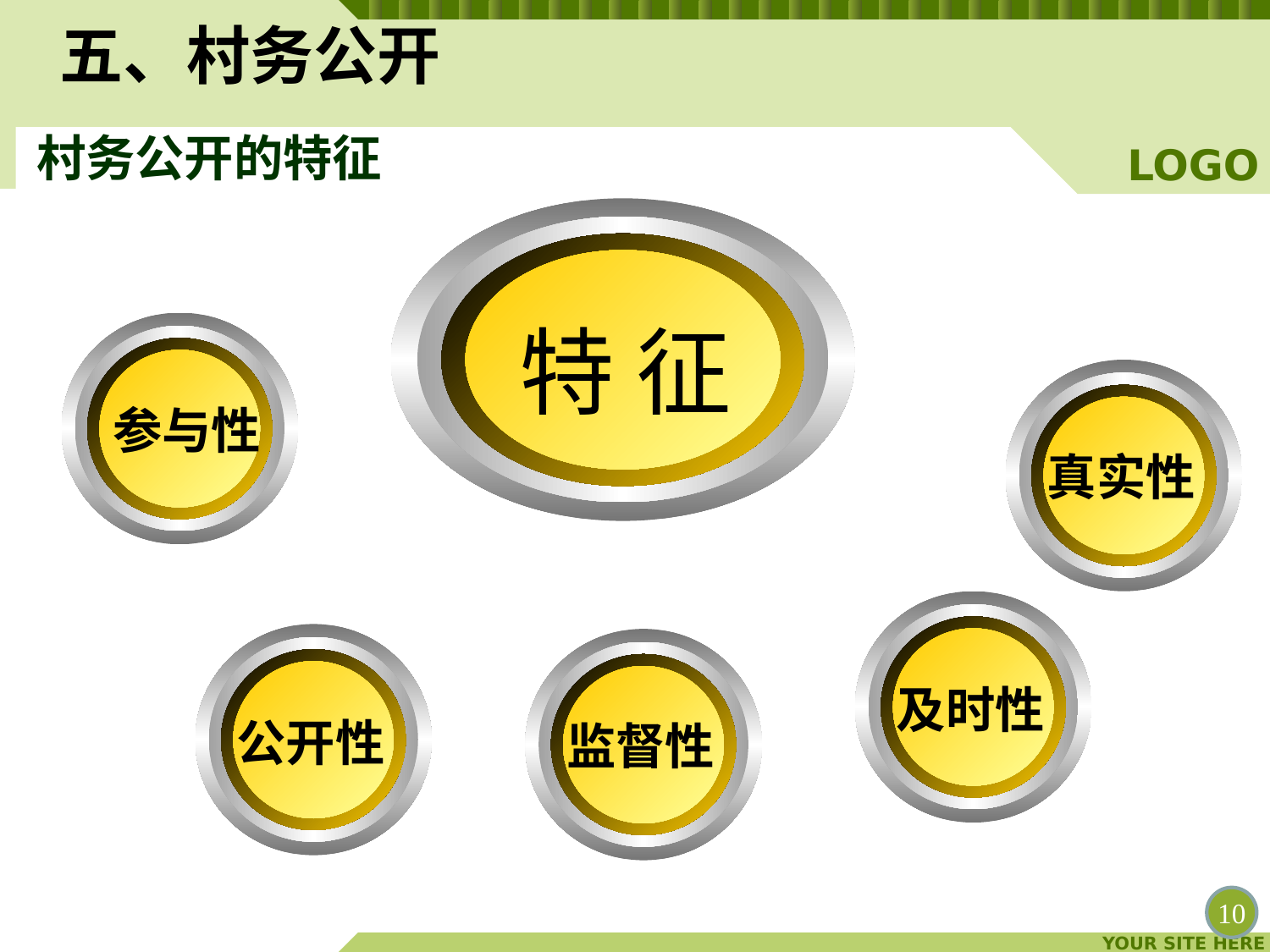

五、村务公开
村务公开的特征

特 征

参与性

真实性

及时性

公开性

监督性
10